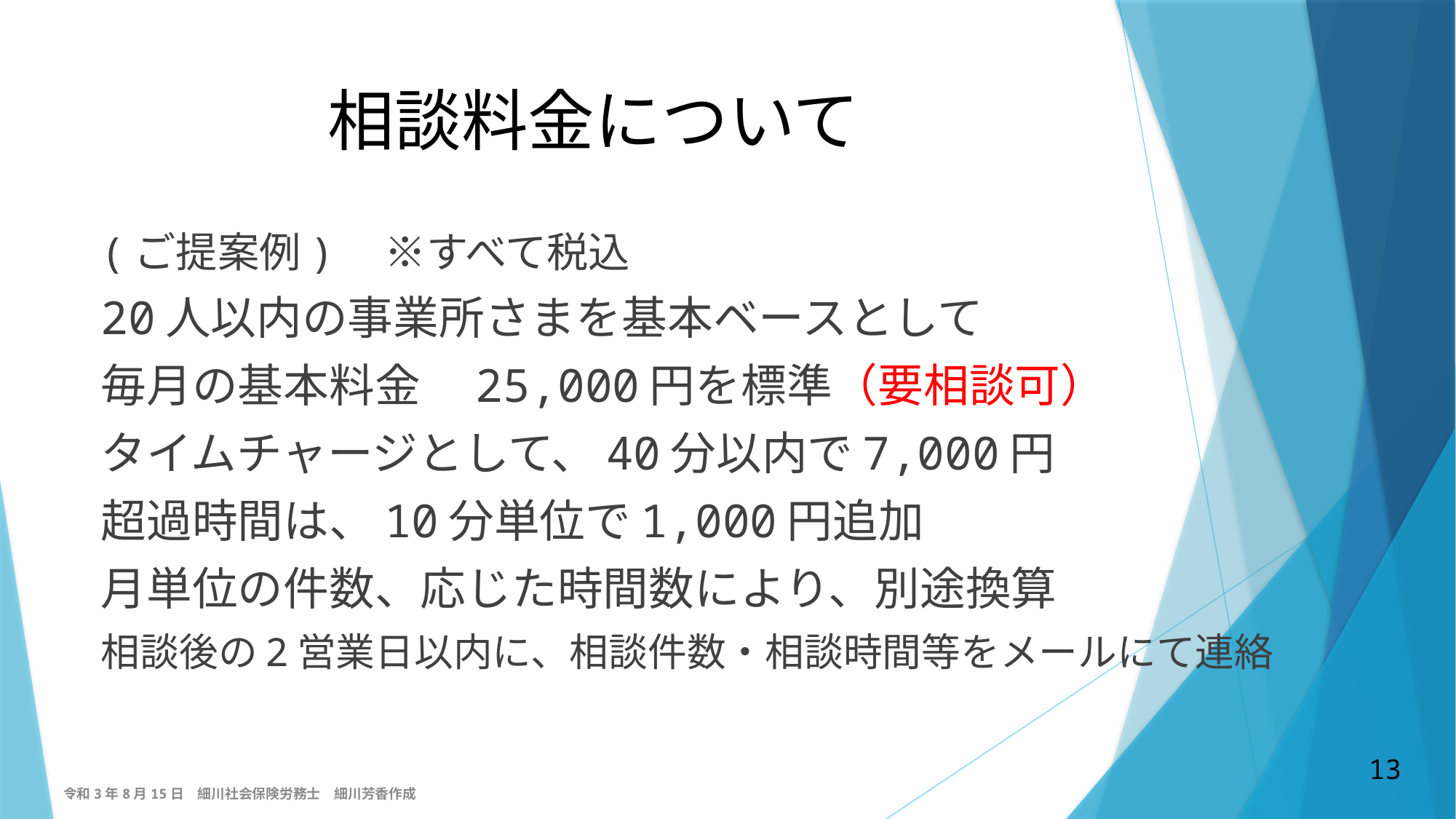

# 相談料金について
(ご提案例)　※すべて税込
20人以内の事業所さまを基本ベースとして
毎月の基本料金　25,000円を標準（要相談可）
タイムチャージとして、40分以内で7,000円
超過時間は、10分単位で1,000円追加
月単位の件数、応じた時間数により、別途換算
相談後の2営業日以内に、相談件数・相談時間等をメールにて連絡

13
令和3年8月15日　細川社会保険労務士　細川芳香作成